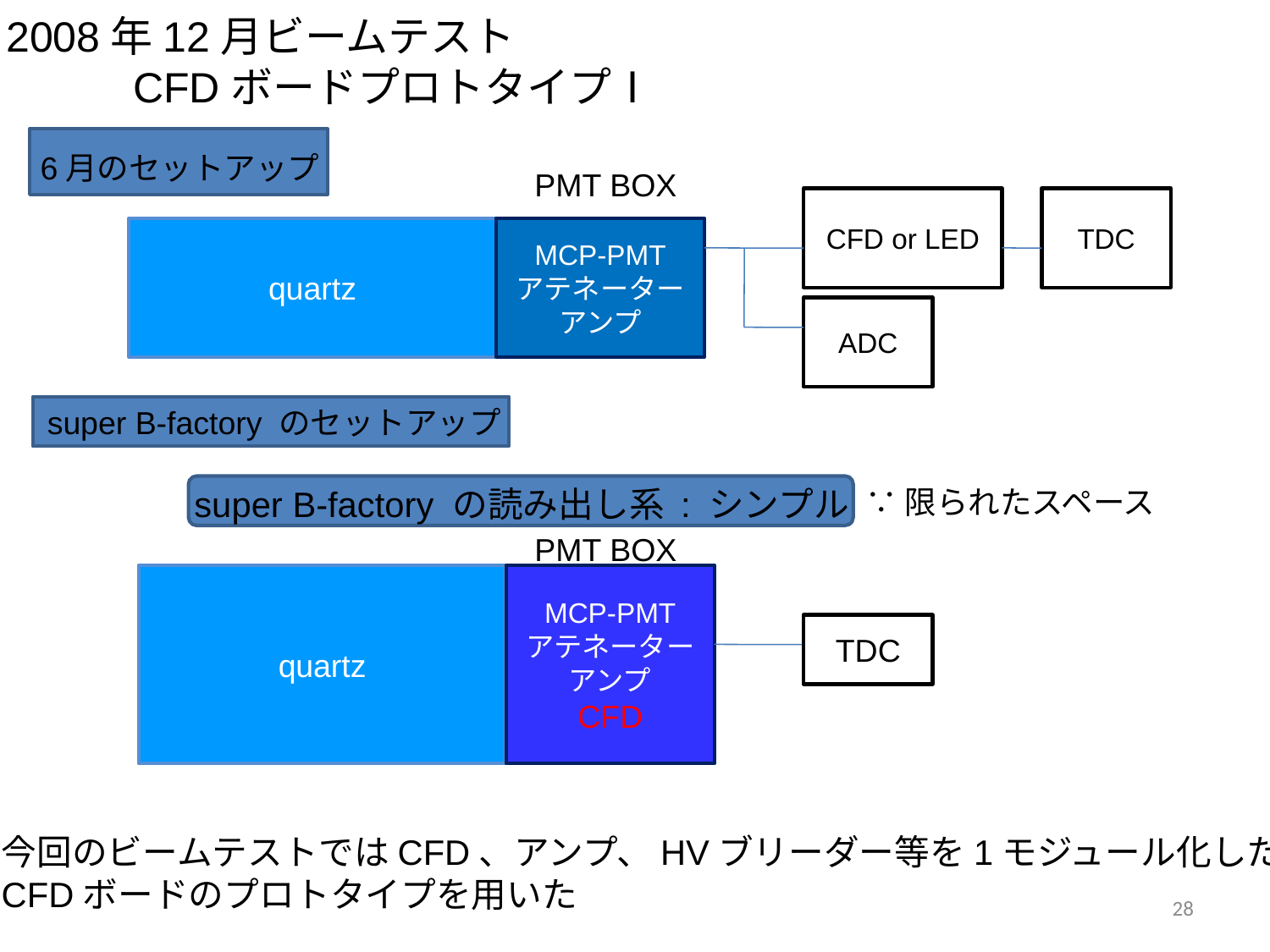

2008年12月ビームテスト
	CFDボードプロトタイプⅠ

6月のセットアップ
PMT BOX
CFD or LED
TDC
quartz
MCP-PMT
アテネーター
アンプ
ADC

super B-factory のセットアップ

super B-factory の読み出し系 : シンプル
∵限られたスペース
PMT BOX
quartz
MCP-PMT
アテネーター
アンプ
CFD
TDC
今回のビームテストではCFD、アンプ、HVブリーダー等を1モジュール化した
CFDボードのプロトタイプを用いた
28